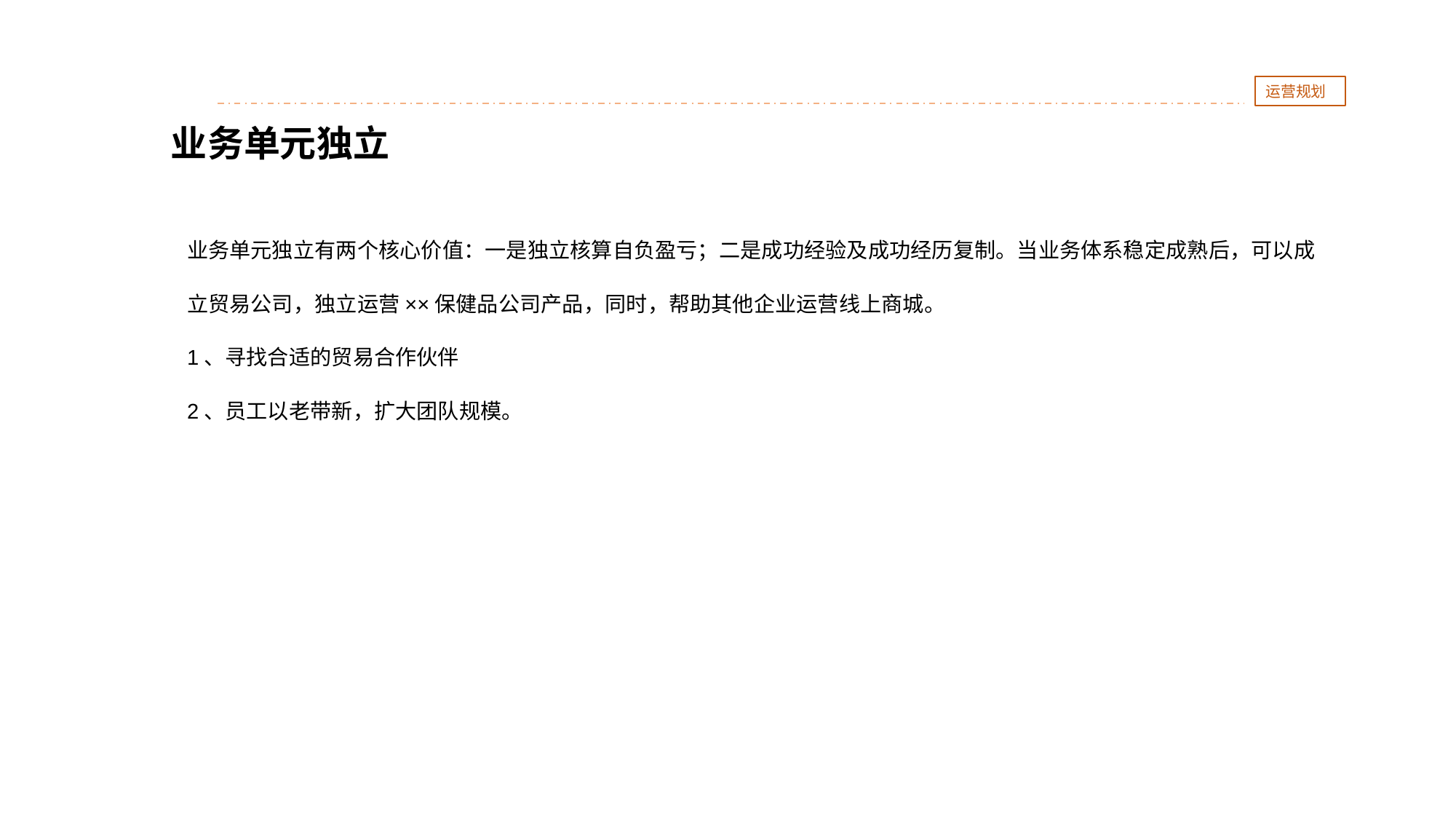

运营规划
业务单元独立
业务单元独立有两个核心价值：一是独立核算自负盈亏；二是成功经验及成功经历复制。当业务体系稳定成熟后，可以成立贸易公司，独立运营××保健品公司产品，同时，帮助其他企业运营线上商城。
1、寻找合适的贸易合作伙伴
2、员工以老带新，扩大团队规模。